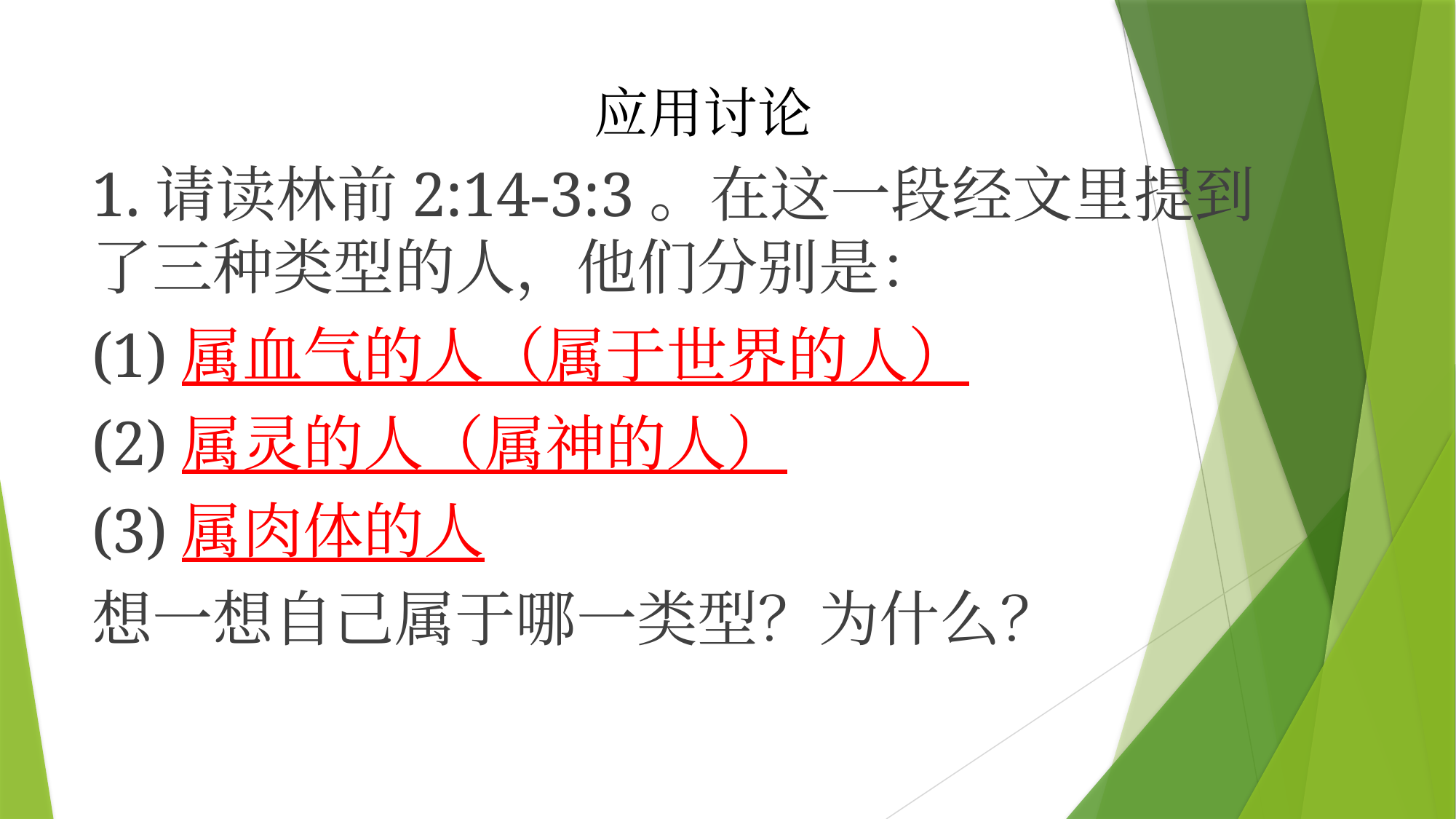

# 应用讨论
1.请读林前2:14-3:3。在这一段经文里提到了三种类型的人，他们分别是：
(1)属血气的人（属于世界的人）
(2)属灵的人（属神的人）
(3)属肉体的人
想一想自己属于哪一类型？为什么？